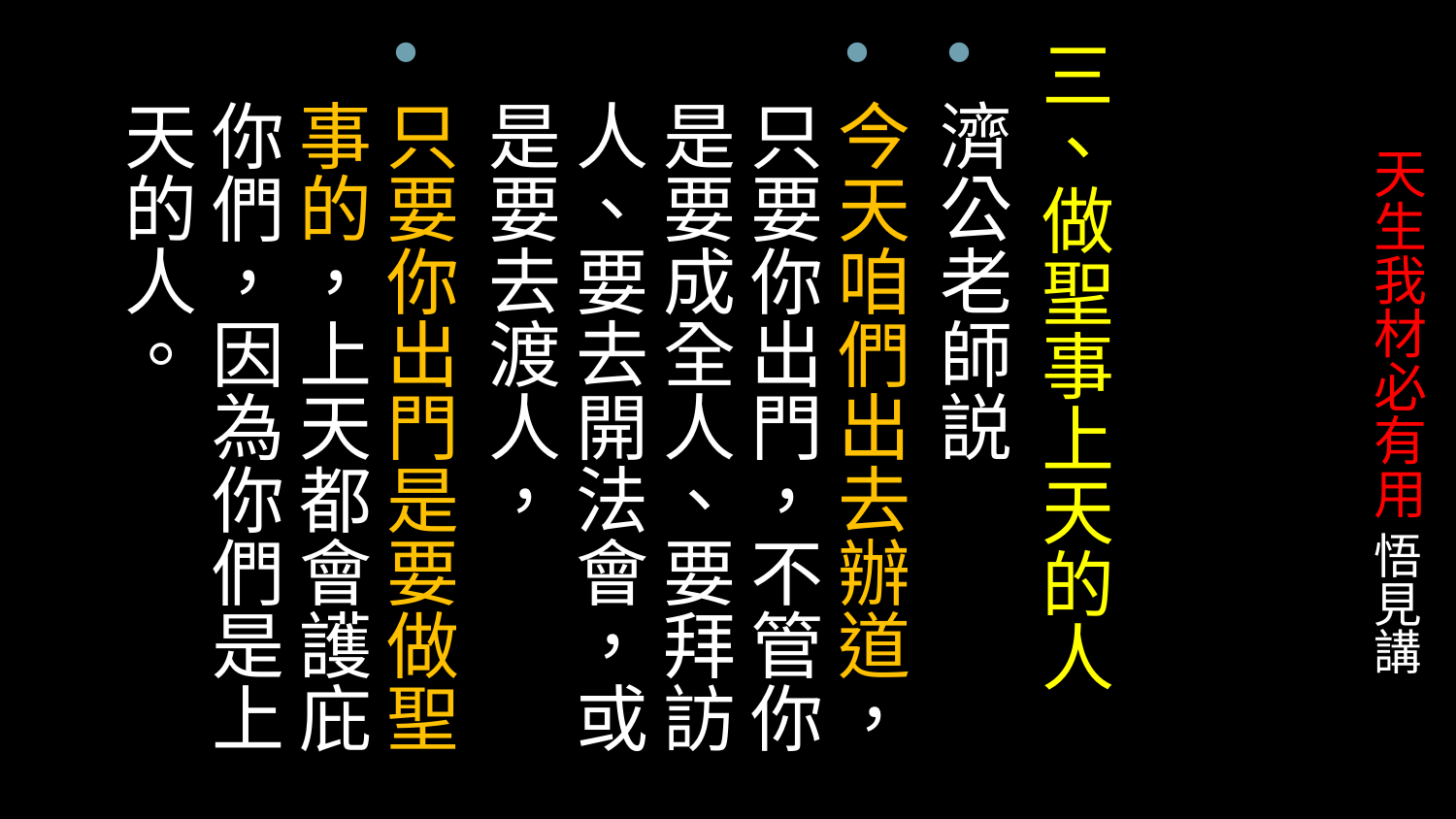

三、做聖事上天的人
濟公老師説
今天咱們出去辦道，只要你出門，不管你是要成全人、要拜訪人、要去開法會，或是要去渡人，
只要你出門是要做聖事的，上天都會護庇你們，因為你們是上天的人。

# 天生我材必有用 悟見講